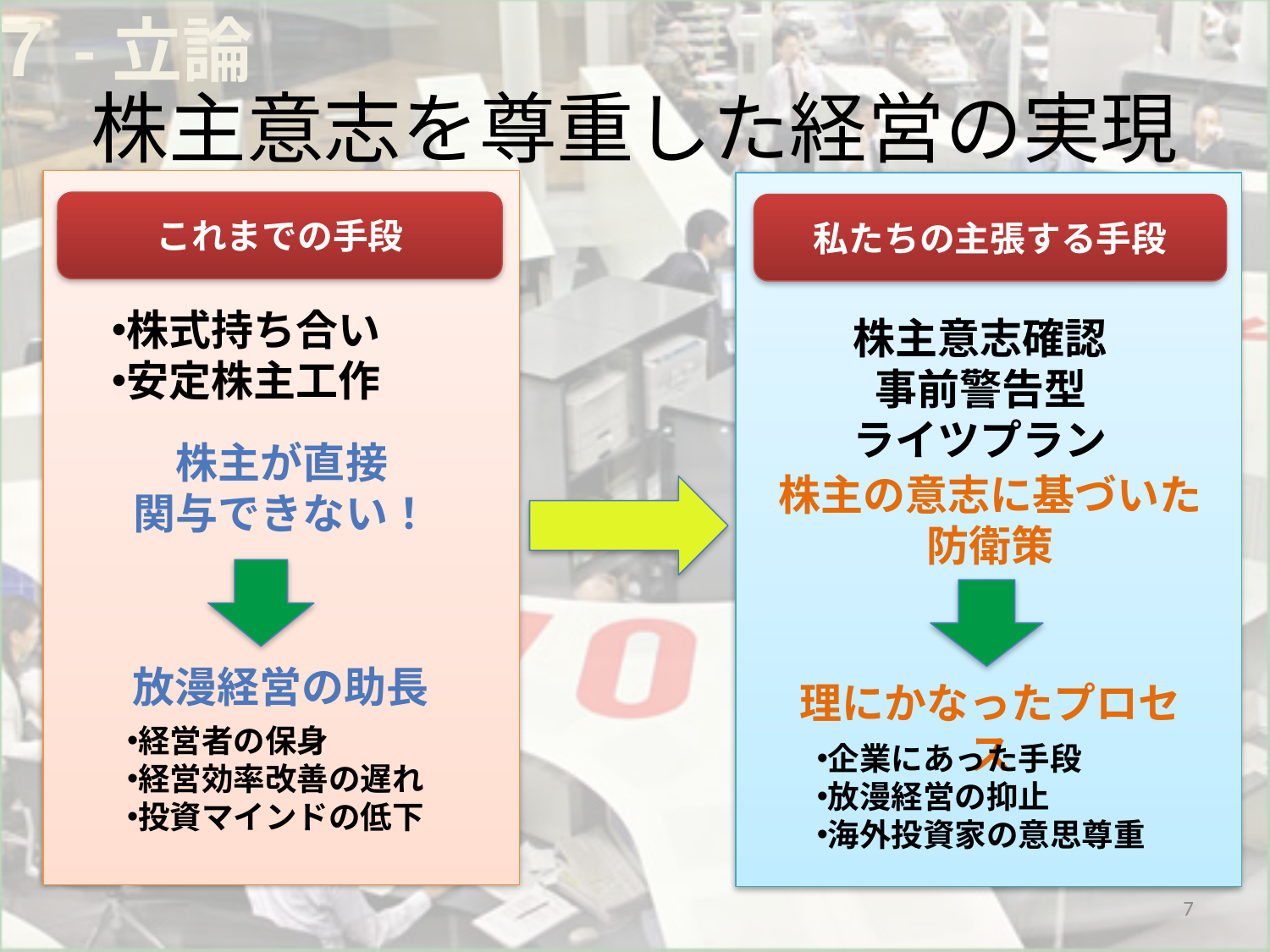

７-立論
# 株主意志を尊重した経営の実現

これまでの手段
私たちの主張する手段
株式持ち合い
安定株主工作
株主意志確認
事前警告型
ライツプラン
株主が直接
関与できない！
株主の意志に基づいた防衛策

放漫経営の助長
理にかなったプロセス
経営者の保身
経営効率改善の遅れ
投資マインドの低下
企業にあった手段
放漫経営の抑止
海外投資家の意思尊重
7